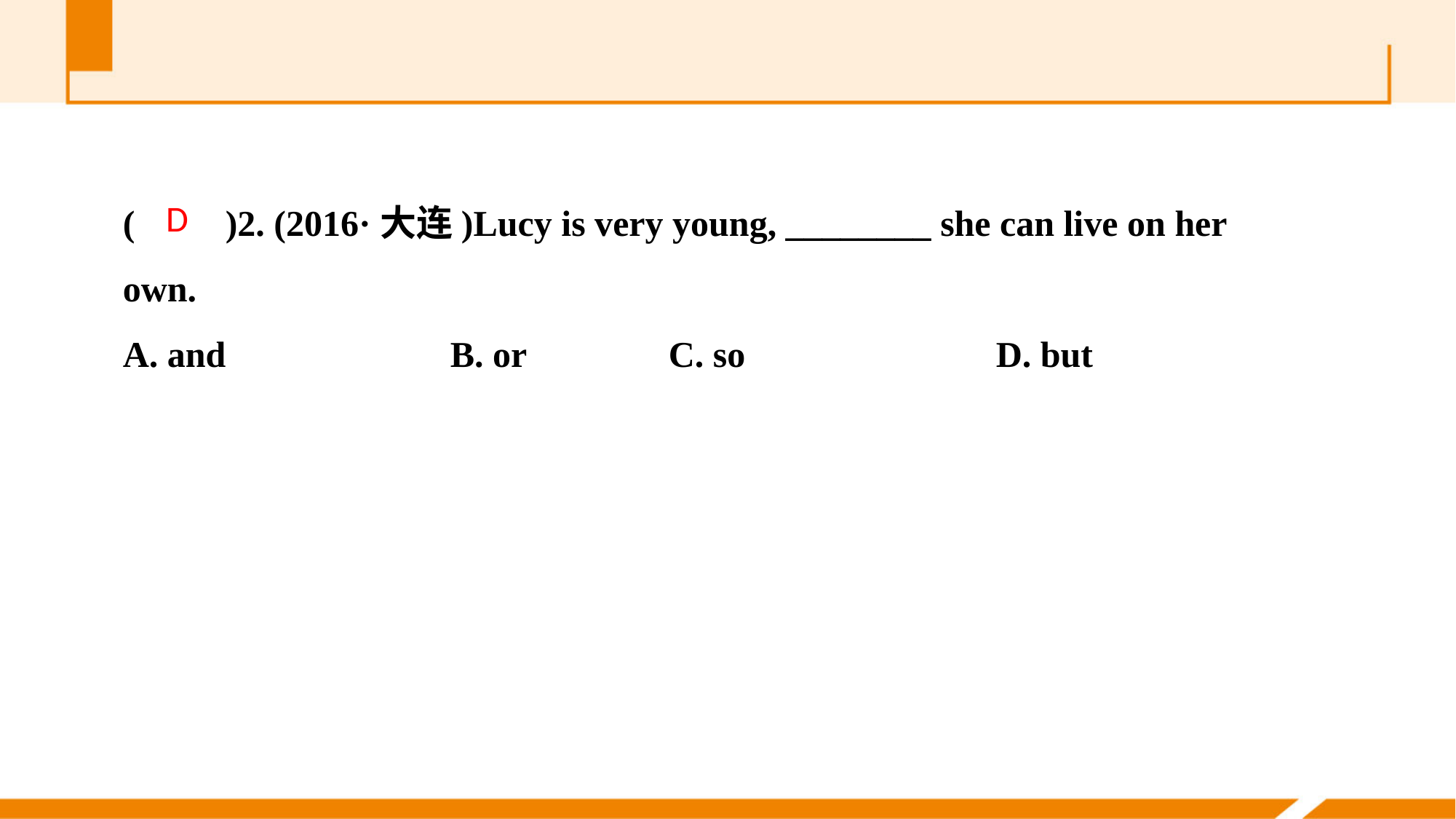

(　　)2. (2016·大连)Lucy is very young, ________ she can live on her own.
A. and  		B. or		C. so  			D. but
D